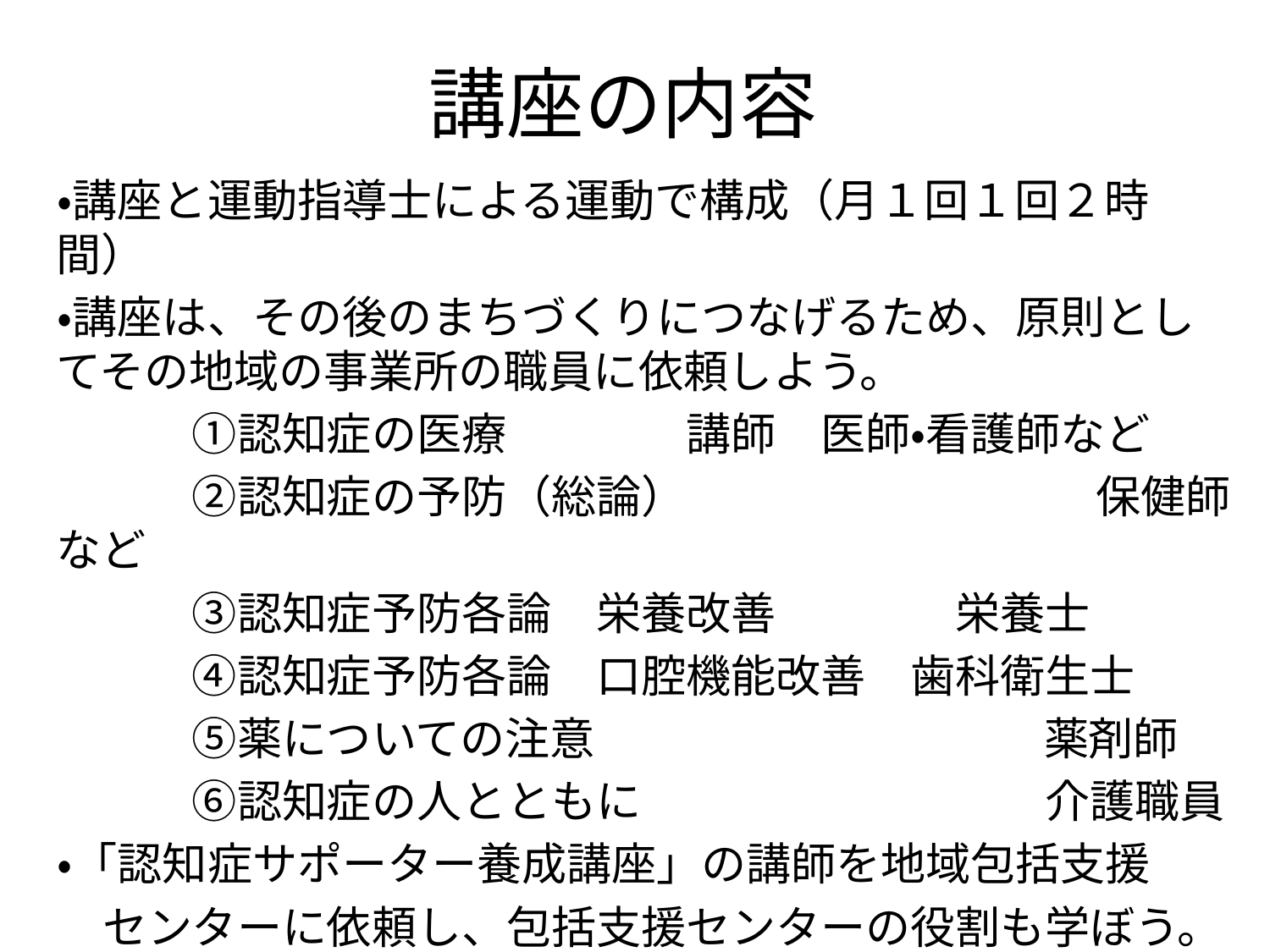

# 講座の内容
　・講座と運動指導士による運動で構成（月１回１回２時間）
　・講座は、その後のまちづくりにつなげるため、原則としてその地域の事業所の職員に依頼しよう。
　　　　①認知症の医療　　　　講師　医師・看護師など
　　　　②認知症の予防（総論）　　　　　　　　	保健師など
　　　　③認知症予防各論　栄養改善　　　　栄養士
　　　　④認知症予防各論　口腔機能改善　歯科衛生士
　　　　⑤薬についての注意　　　　　　　　　　薬剤師
　　　　⑥認知症の人とともに　　　　　　　　　介護職員
　・「認知症サポーター養成講座」の講師を地域包括支援
　　センターに依頼し、包括支援センターの役割も学ぼう。